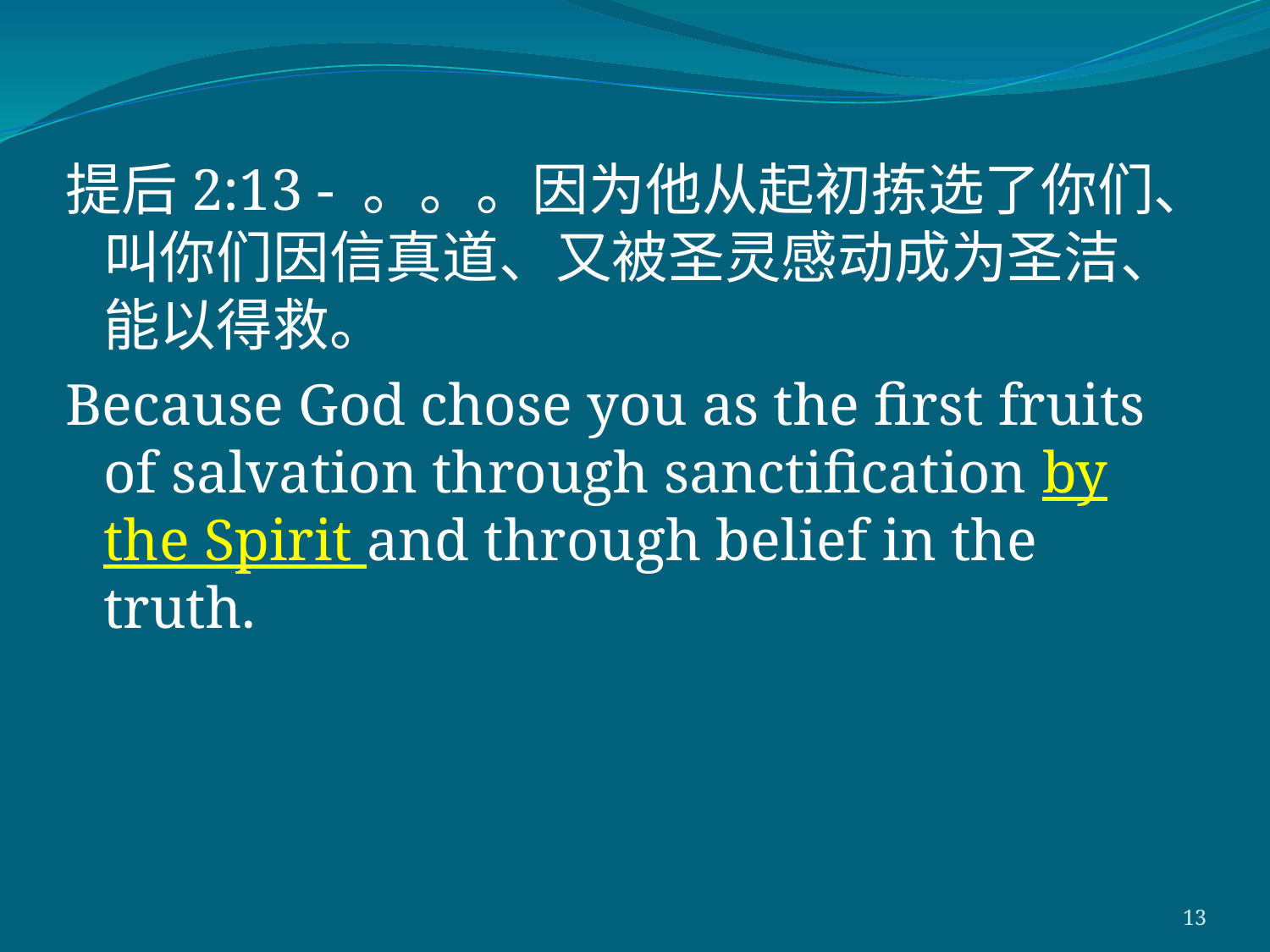

提后2:13 - 。。。因为他从起初拣选了你们、叫你们因信真道、又被圣灵感动成为圣洁、能以得救。
Because God chose you as the first fruits of salvation through sanctification by the Spirit and through belief in the truth.

13